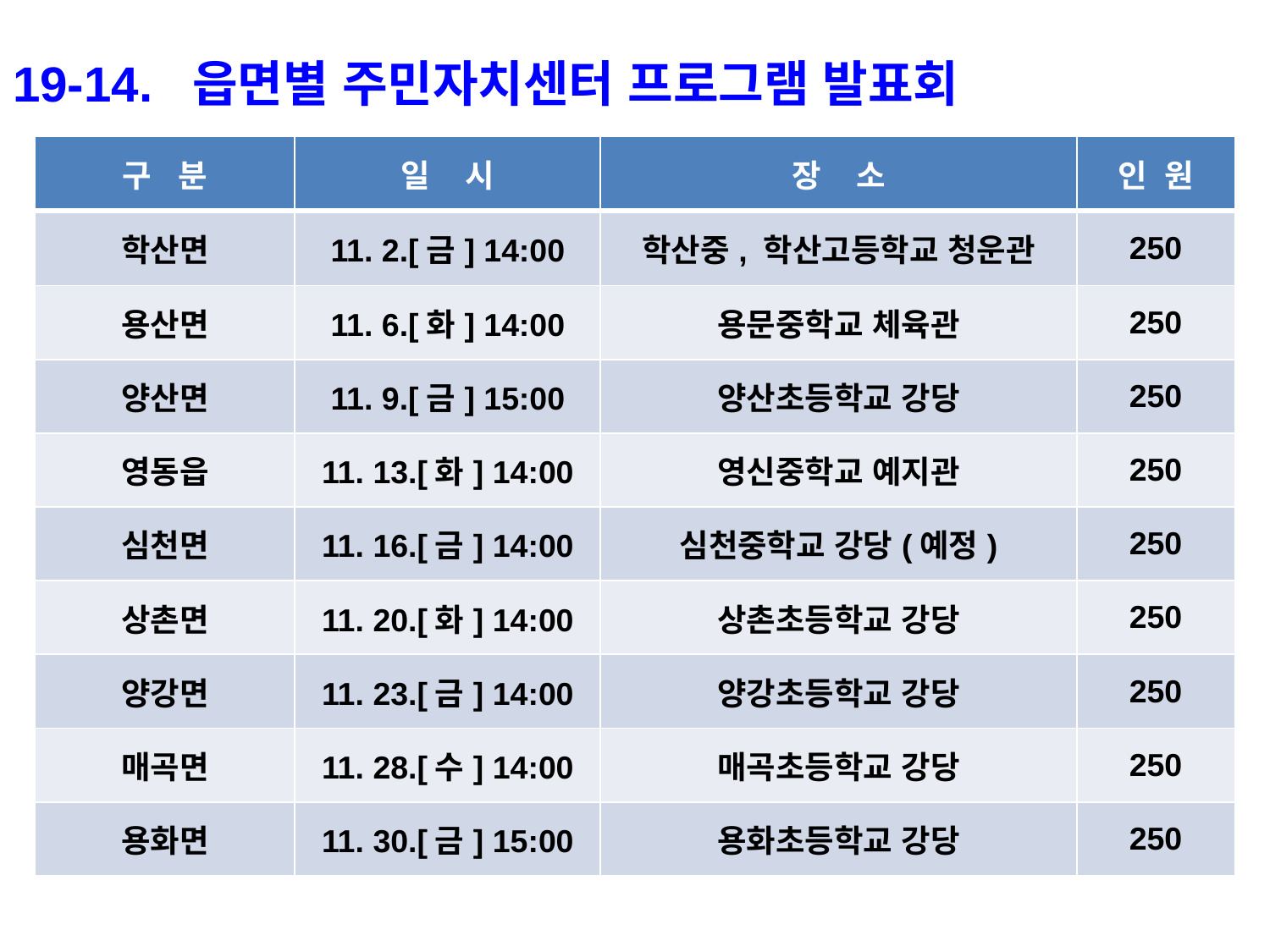

19-14.  읍면별 주민자치센터 프로그램 발표회
| 구 분 | 일 시 | 장 소 | 인 원 |
| --- | --- | --- | --- |
| 학산면 | 11. 2.[금] 14:00 | 학산중, 학산고등학교 청운관 | 250 |
| 용산면 | 11. 6.[화] 14:00 | 용문중학교 체육관 | 250 |
| 양산면 | 11. 9.[금] 15:00 | 양산초등학교 강당 | 250 |
| 영동읍 | 11. 13.[화] 14:00 | 영신중학교 예지관 | 250 |
| 심천면 | 11. 16.[금] 14:00 | 심천중학교 강당(예정) | 250 |
| 상촌면 | 11. 20.[화] 14:00 | 상촌초등학교 강당 | 250 |
| 양강면 | 11. 23.[금] 14:00 | 양강초등학교 강당 | 250 |
| 매곡면 | 11. 28.[수] 14:00 | 매곡초등학교 강당 | 250 |
| 용화면 | 11. 30.[금] 15:00 | 용화초등학교 강당 | 250 |